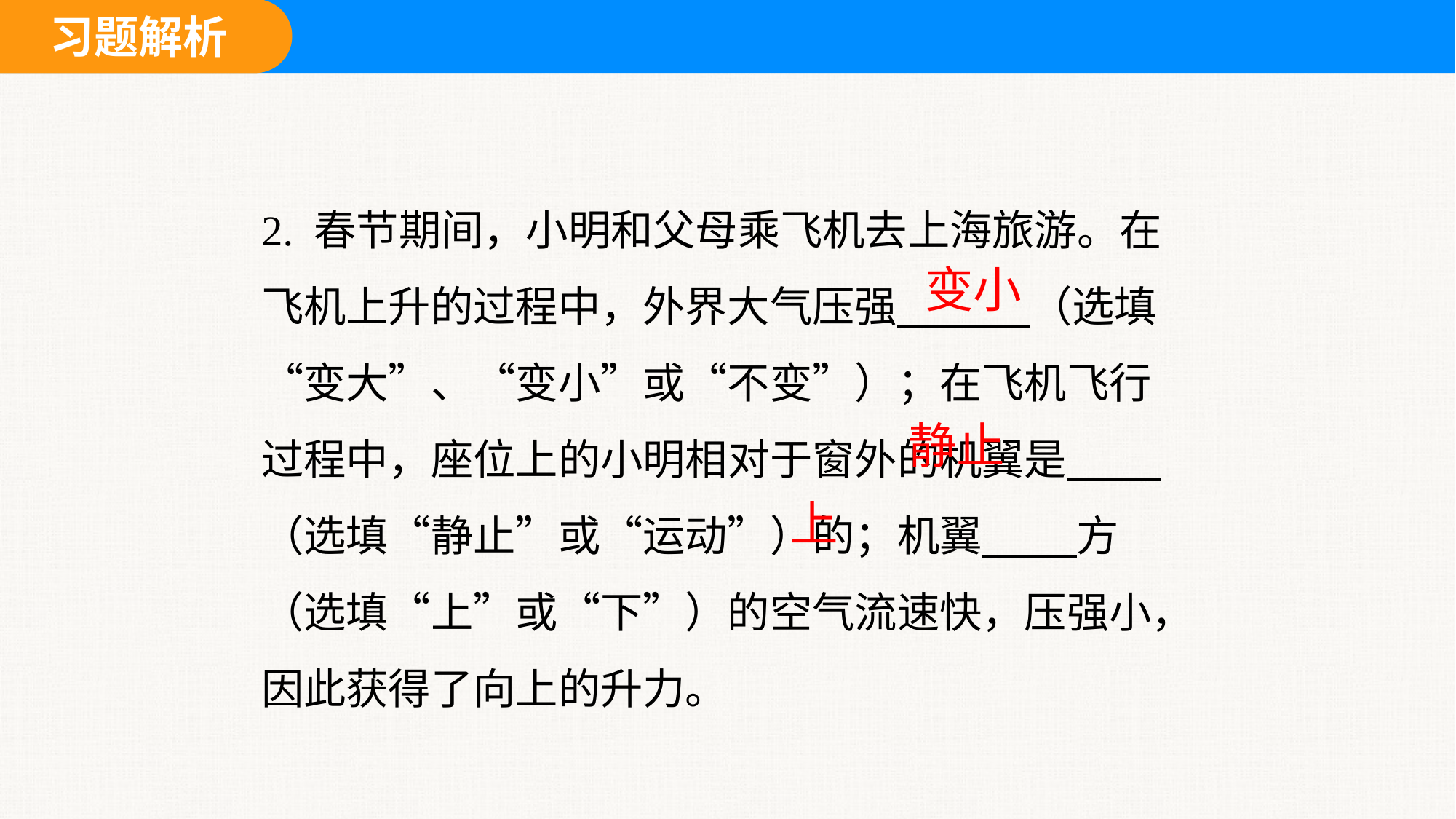

2. 春节期间，小明和父母乘飞机去上海旅游。在飞机上升的过程中，外界大气压强              （选填“变大”、“变小”或“不变”）；在飞机飞行过程中，座位上的小明相对于窗外的机翼是           （选填“静止”或“运动”）的；机翼          方（选填“上”或“下”）的空气流速快，压强小，因此获得了向上的升力。
变小
静止
上